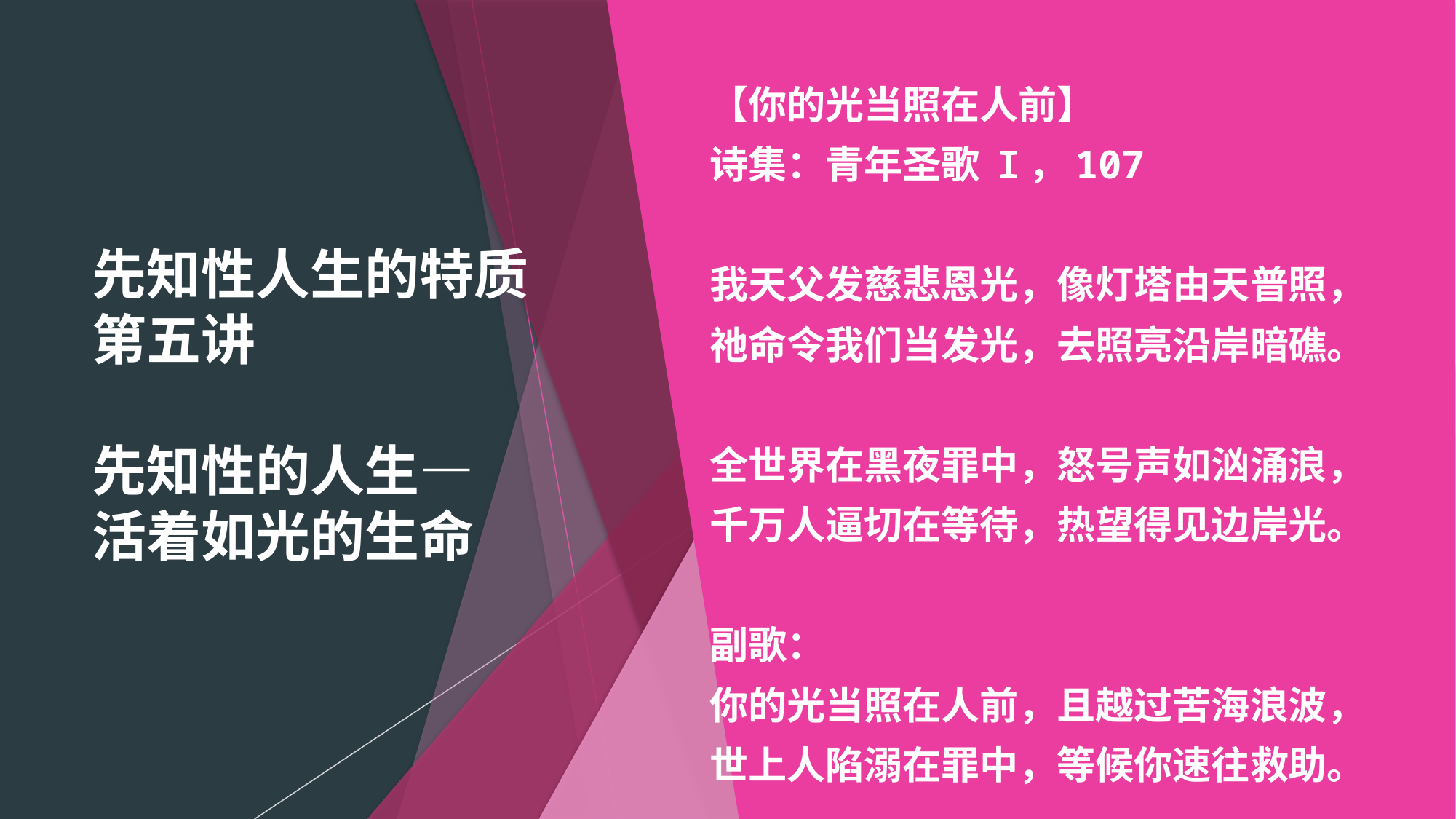

# 先知性人生的特质第五讲 先知性的人生— 活着如光的生命
【你的光当照在人前】
诗集：青年圣歌 I，107

我天父发慈悲恩光，像灯塔由天普照，
祂命令我们当发光，去照亮沿岸暗礁。

全世界在黑夜罪中，怒号声如汹涌浪，
千万人逼切在等待，热望得见边岸光。

副歌：
你的光当照在人前，且越过苦海浪波，
世上人陷溺在罪中，等候你速往救助。